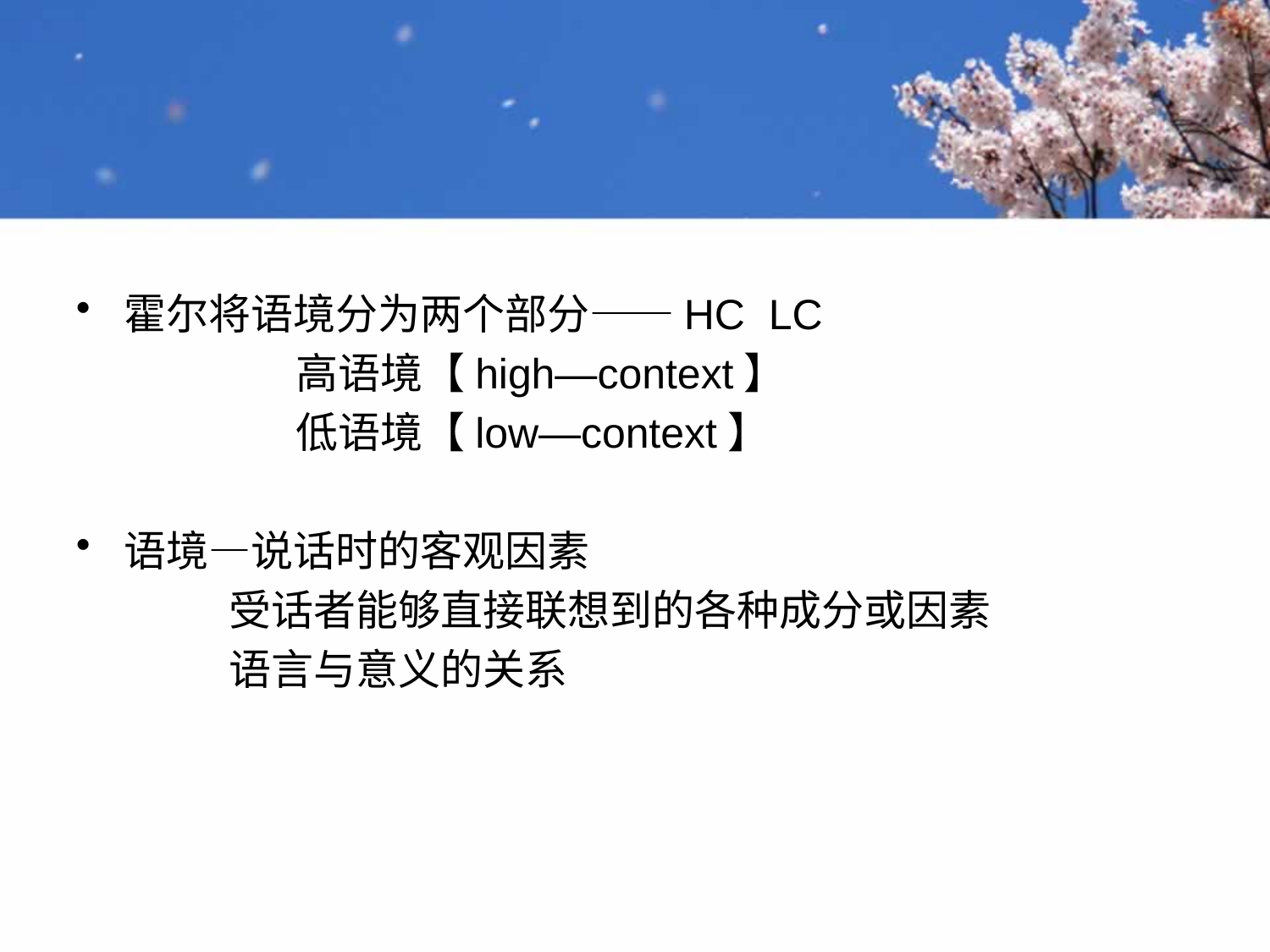

霍尔将语境分为两个部分——HC  LC
                      高语境【high—context】
                      低语境【low—context】

语境—说话时的客观因素
               受话者能够直接联想到的各种成分或因素
               语言与意义的关系